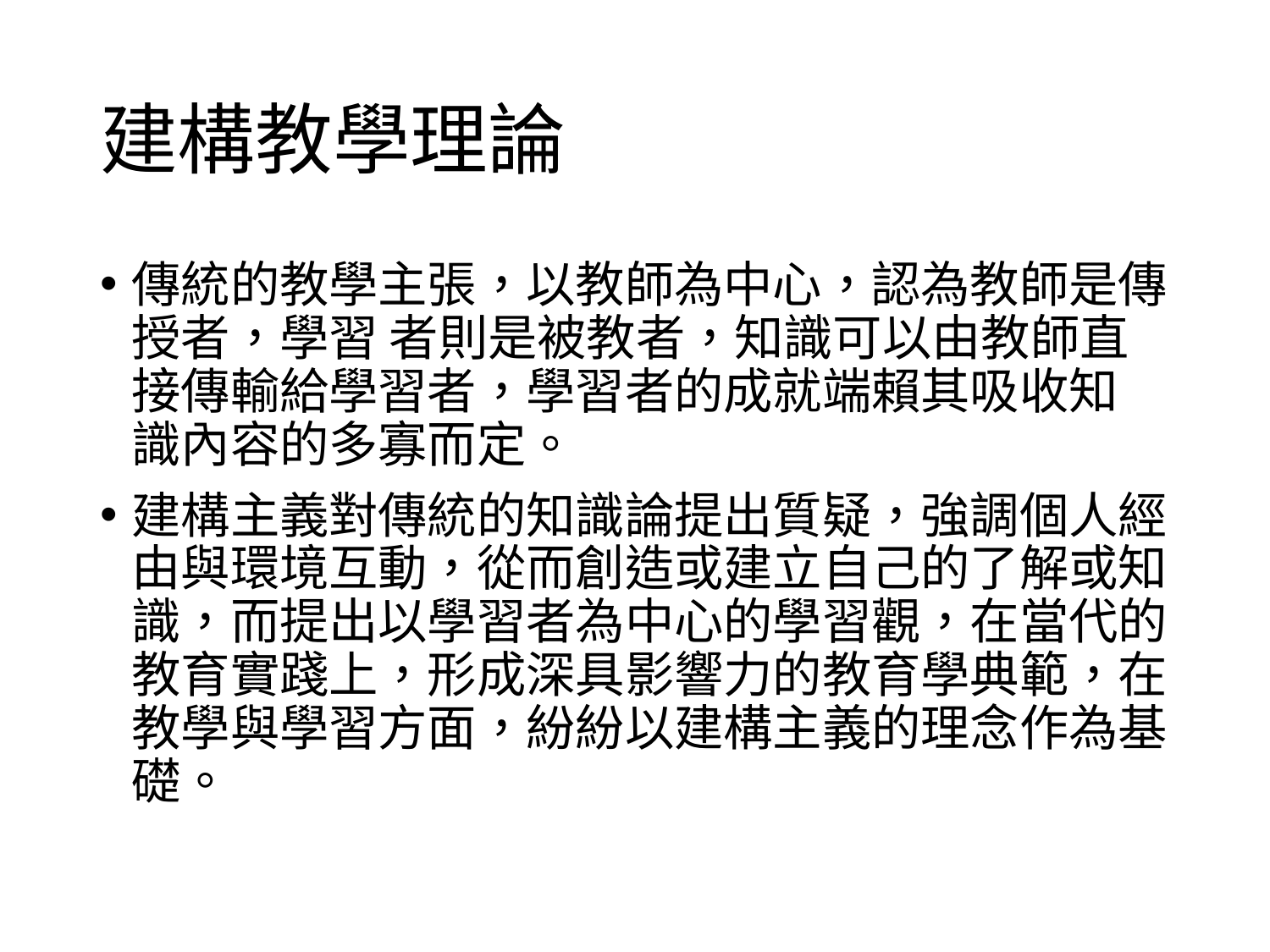

# 建構教學理論
傳統的教學主張，以教師為中心，認為教師是傳授者，學習 者則是被教者，知識可以由教師直接傳輸給學習者，學習者的成就端賴其吸收知 識內容的多寡而定。
建構主義對傳統的知識論提出質疑，強調個人經由與環境互動，從而創造或建立自己的了解或知識，而提出以學習者為中心的學習觀，在當代的教育實踐上，形成深具影響力的教育學典範，在教學與學習方面，紛紛以建構主義的理念作為基礎。